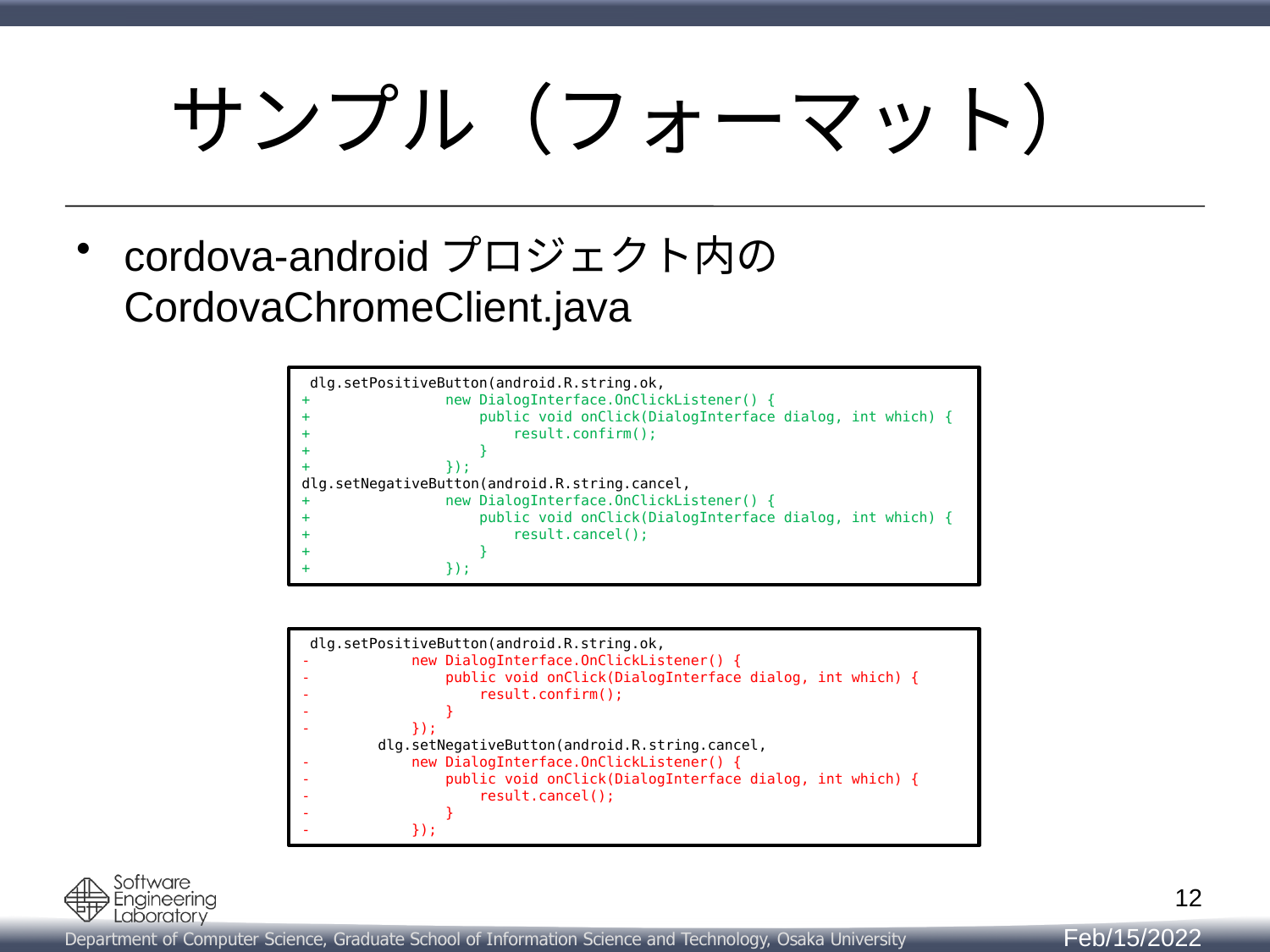

# サンプル（フォーマット）
cordova-androidプロジェクト内のCordovaChromeClient.java
 dlg.setPositiveButton(android.R.string.ok,
+                new DialogInterface.OnClickListener() {
+                    public void onClick(DialogInterface dialog, int which) {
+                        result.confirm();
+                    }
+                });
dlg.setNegativeButton(android.R.string.cancel,
+                new DialogInterface.OnClickListener() {
+                    public void onClick(DialogInterface dialog, int which) {
+                        result.cancel();
+                    }
+                });
 dlg.setPositiveButton(android.R.string.ok,
-            new DialogInterface.OnClickListener() {
-                public void onClick(DialogInterface dialog, int which) {
-                    result.confirm();
-                }
-            });
         dlg.setNegativeButton(android.R.string.cancel,
-            new DialogInterface.OnClickListener() {
-                public void onClick(DialogInterface dialog, int which) {
-                    result.cancel();
-                }
-            });
12
Feb/15/2022